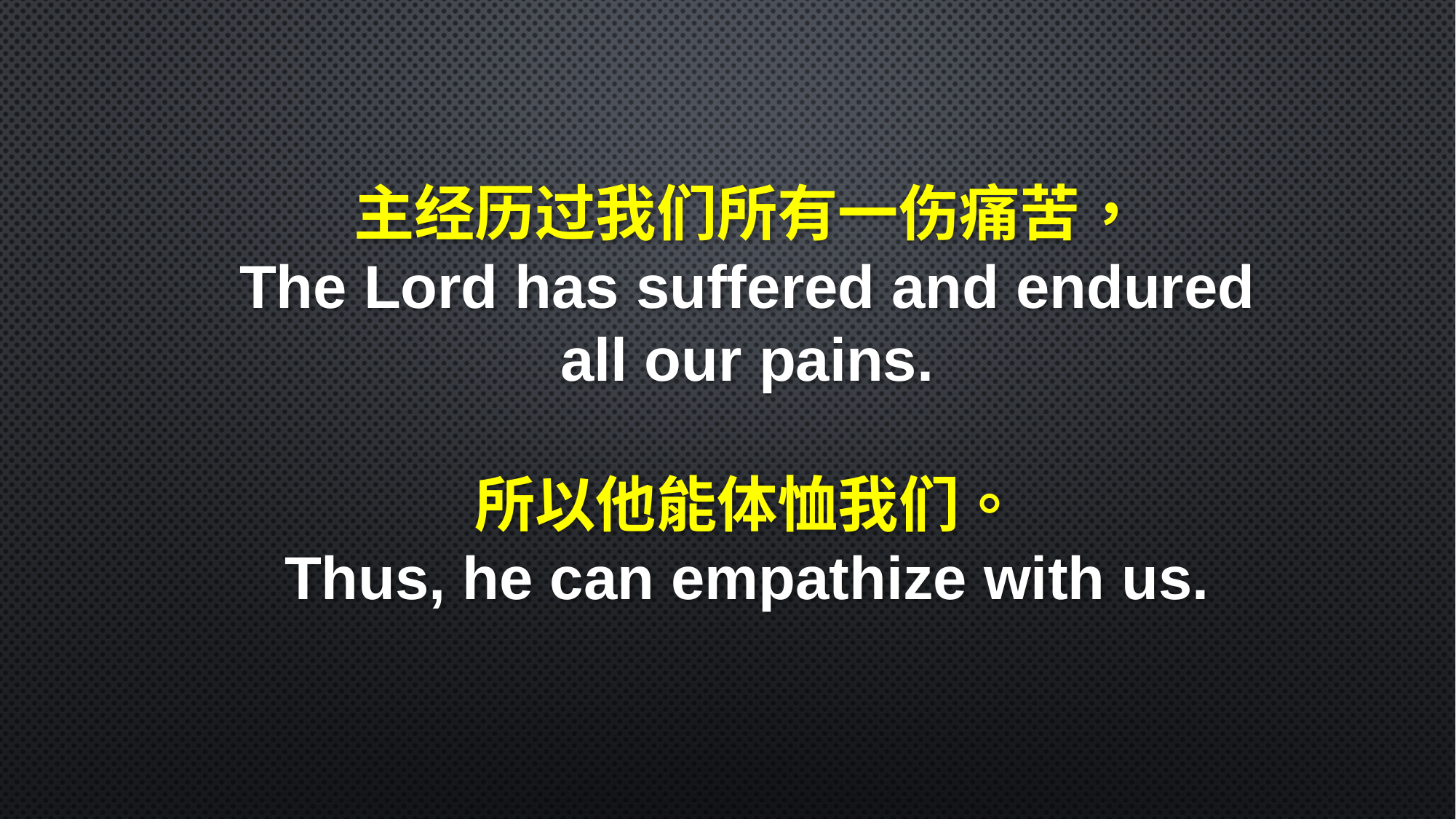

主经历过我们所有一伤痛苦，
The Lord has suffered and endured all our pains.

所以他能体恤我们。
Thus, he can empathize with us.